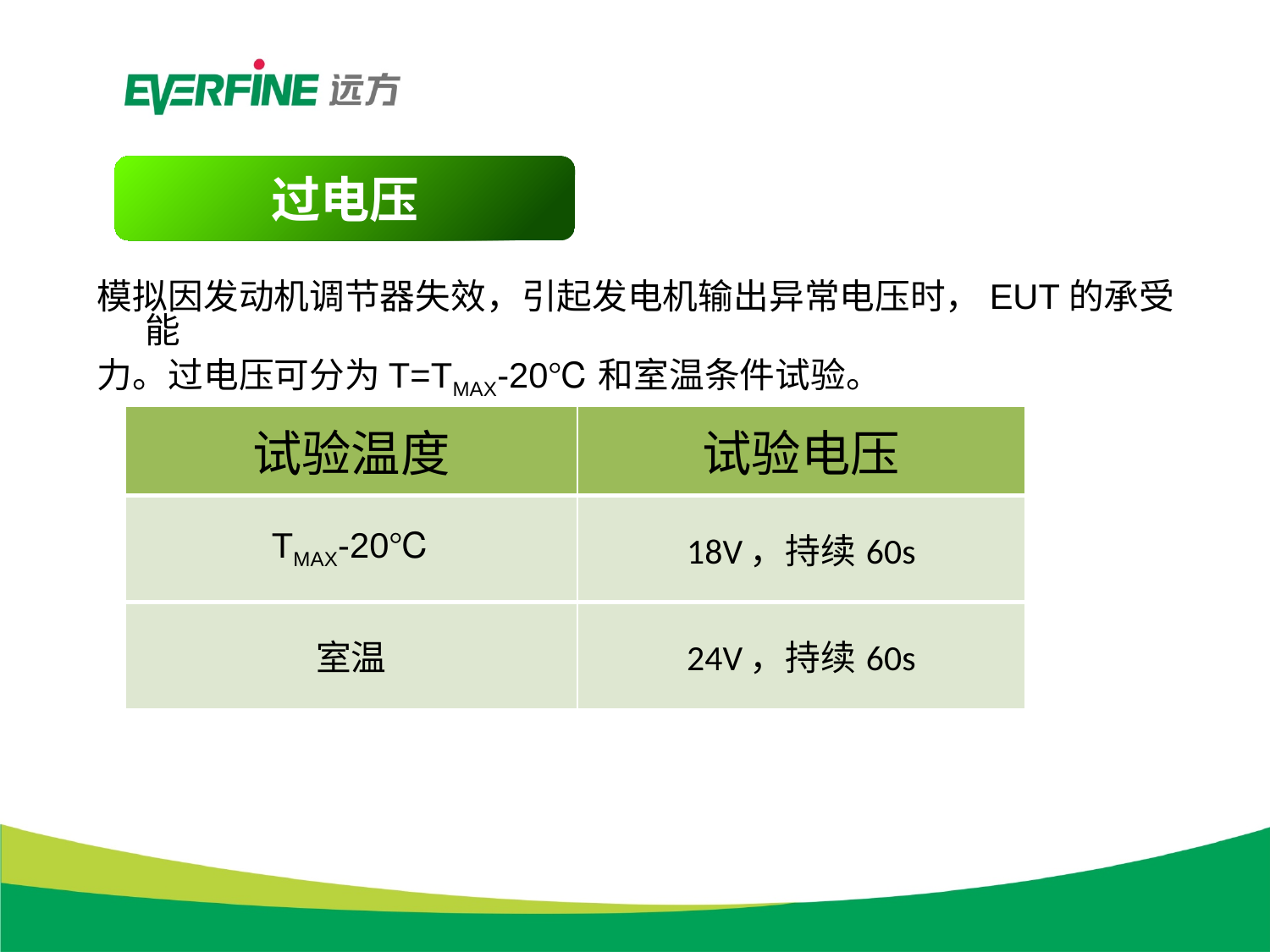

过电压

模拟因发动机调节器失效，引起发电机输出异常电压时，EUT的承受能
力。过电压可分为T=TMAX-20℃和室温条件试验。
| 试验温度 | 试验电压 |
| --- | --- |
| TMAX-20℃ | 18V，持续60s |
| 室温 | 24V，持续60s |